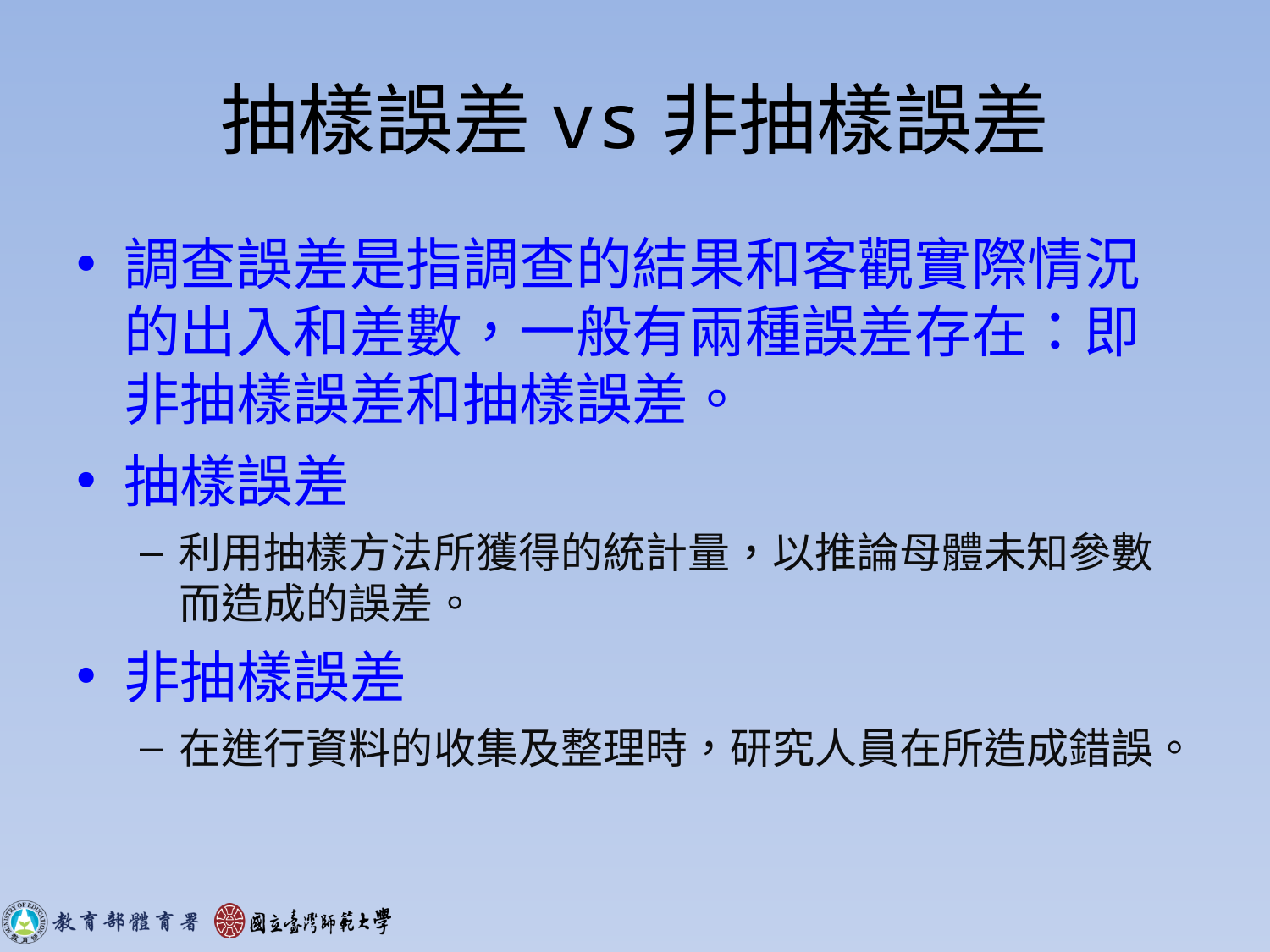

# 抽樣誤差vs非抽樣誤差
調查誤差是指調查的結果和客觀實際情況的出入和差數，一般有兩種誤差存在：即非抽樣誤差和抽樣誤差。
抽樣誤差
利用抽樣方法所獲得的統計量，以推論母體未知參數而造成的誤差。
非抽樣誤差
在進行資料的收集及整理時，研究人員在所造成錯誤。